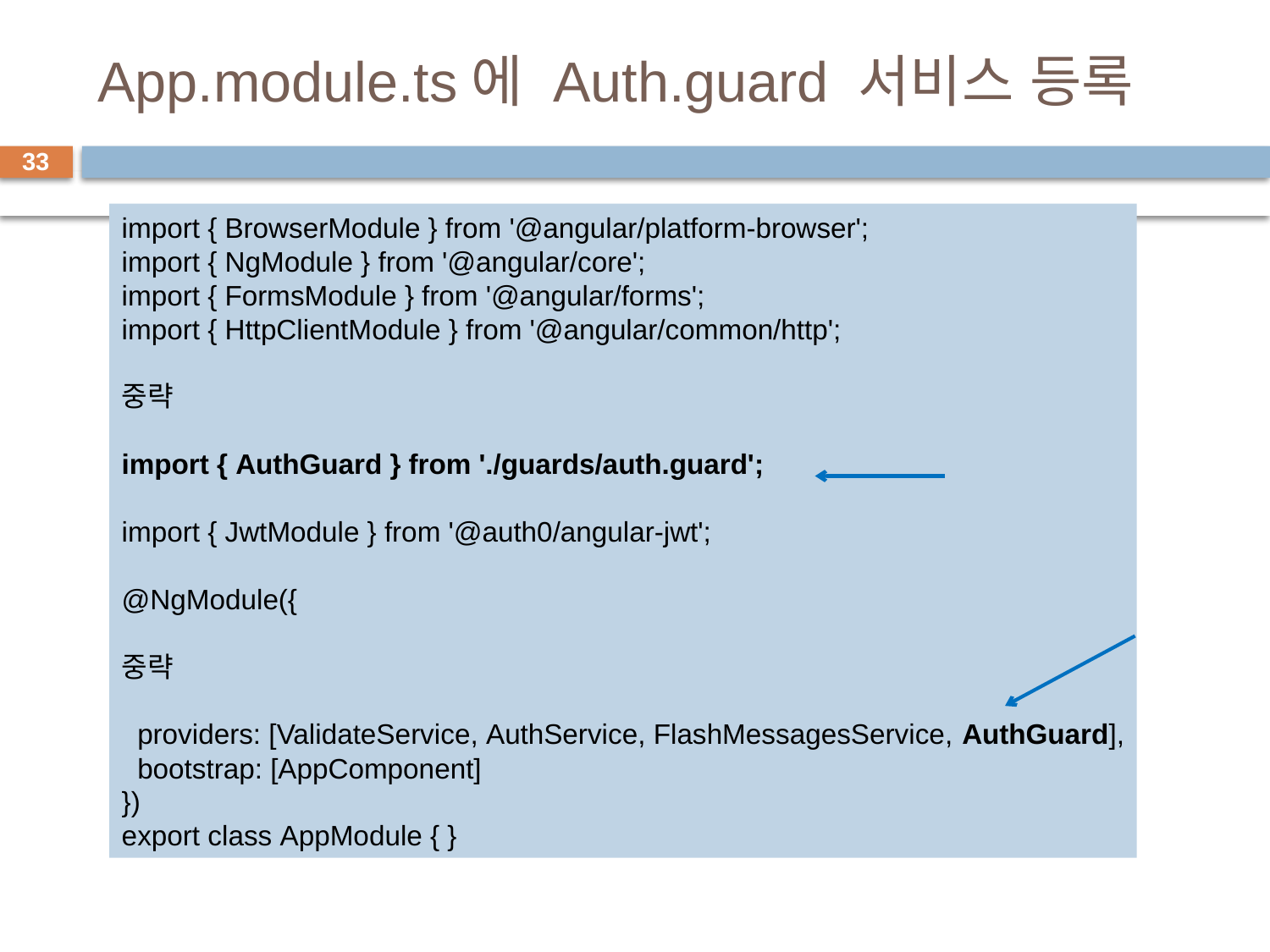

# App.module.ts에 Auth.guard 서비스 등록
33
import { BrowserModule } from '@angular/platform-browser';
import { NgModule } from '@angular/core';
import { FormsModule } from '@angular/forms';
import { HttpClientModule } from '@angular/common/http';

중략

import { AuthGuard } from './guards/auth.guard';
import { JwtModule } from '@auth0/angular-jwt';
@NgModule({

중략

  providers: [ValidateService, AuthService, FlashMessagesService, AuthGuard],
  bootstrap: [AppComponent]
})
export class AppModule { }